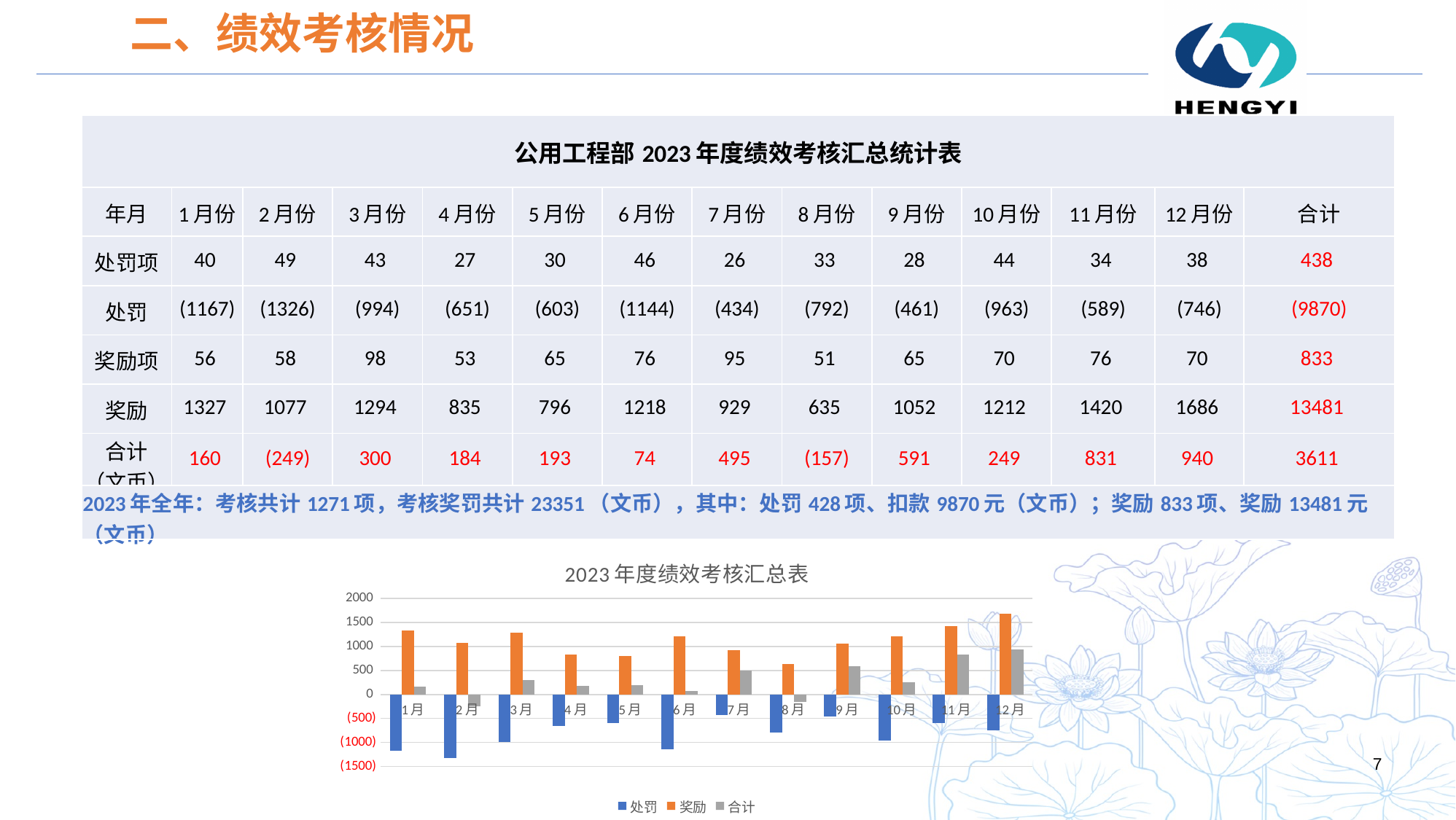

二、绩效考核情况
| 公用工程部2023年度绩效考核汇总统计表 |  |  |  |  |  |  |  |  |  |  |  |  |  |
| --- | --- | --- | --- | --- | --- | --- | --- | --- | --- | --- | --- | --- | --- |
| 年月 | 1月份 | 2月份 | 3月份 | 4月份 | 5月份 | 6月份 | 7月份 | 8月份 | 9月份 | 10月份 | 11月份 | 12月份 | 合计 |
| 处罚项 | 40 | 49 | 43 | 27 | 30 | 46 | 26 | 33 | 28 | 44 | 34 | 38 | 438 |
| 处罚 | (1167) | (1326) | (994) | (651) | (603) | (1144) | (434) | (792) | (461) | (963) | (589) | (746) | (9870) |
| 奖励项 | 56 | 58 | 98 | 53 | 65 | 76 | 95 | 51 | 65 | 70 | 76 | 70 | 833 |
| 奖励 | 1327 | 1077 | 1294 | 835 | 796 | 1218 | 929 | 635 | 1052 | 1212 | 1420 | 1686 | 13481 |
| 合计 （文币） | 160 | (249) | 300 | 184 | 193 | 74 | 495 | (157) | 591 | 249 | 831 | 940 | 3611 |
| 2023年全年：考核共计1271项，考核奖罚共计23351（文币），其中：处罚428项、扣款9870元（文币）；奖励833项、奖励13481元（文币） |  |  |  |  |  |  |  |  |  |  |  |  |  |

### Chart: 2023年度绩效考核汇总表

| Category | 处罚 | 奖励 | 合计 |
|---|---|---|---|
|    1月 | -1167.0 | 1327.0 | 160.0 |
|    2月 | -1326.0 | 1077.0 | -249.0 |
|    3月 | -994.0 | 1294.0 | 300.0 |
|    4月 | -651.0 | 835.0 | 184.0 |
|    5月 | -603.0 | 796.0 | 193.0 |
|    6月 | -1144.0 | 1218.0 | 74.0 |
|    7月 | -434.0 | 929.0 | 495.0 |
|    8月 | -792.0 | 635.0 | -157.0 |
|    9月 | -461.0 | 1052.0 | 591.0 |
|    10月 | -963.0 | 1212.0 | 249.0 |
|    11月 | -589.0 | 1420.0 | 831.0 |
|    12月 | -746.0 | 1686.0 | 940.0 |
7